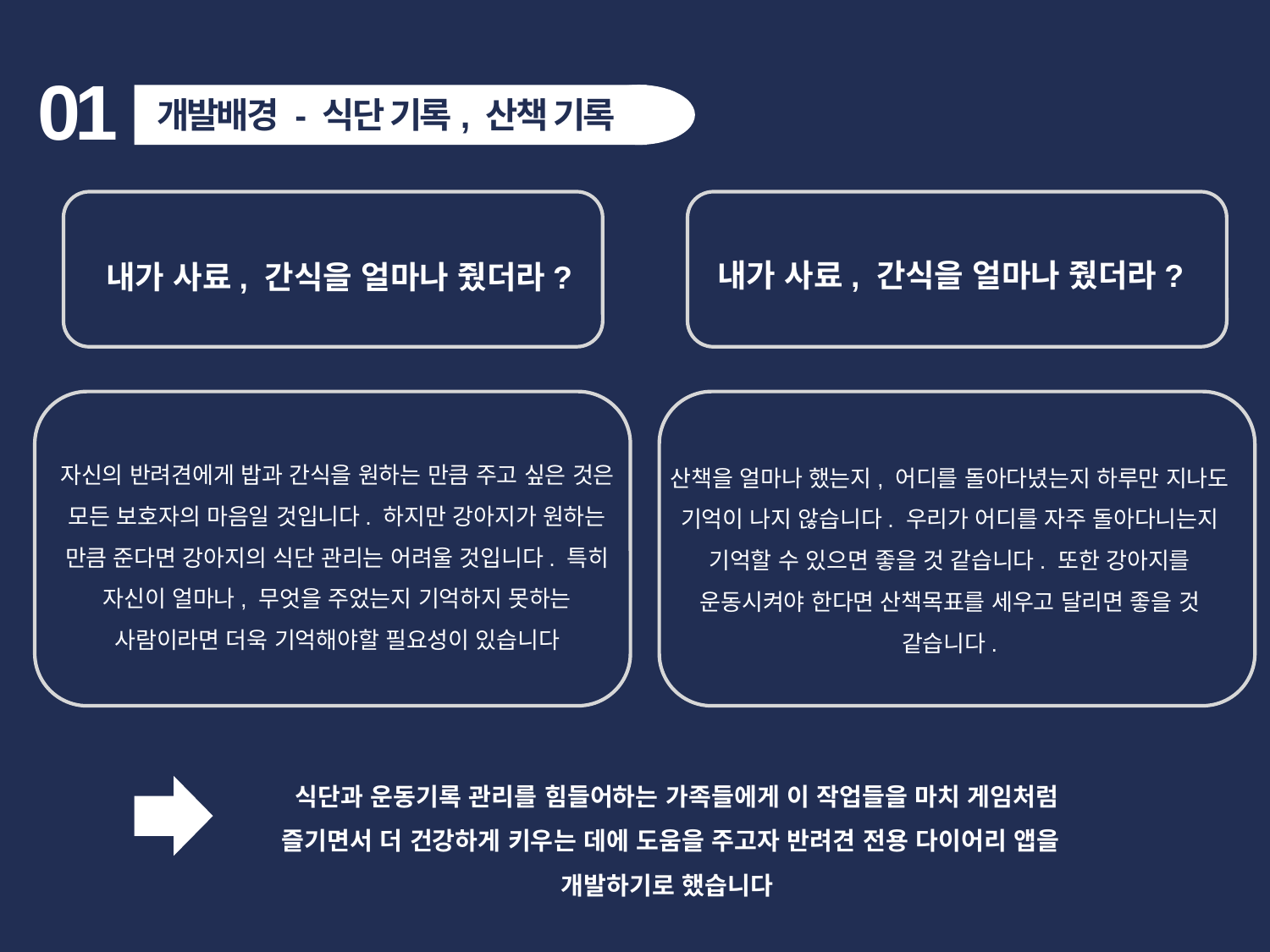

01

개발배경 - 식단 기록, 산책 기록

 내가 사료, 간식을 얼마나 줬더라?
 내가 사료, 간식을 얼마나 줬더라?

자신의 반려견에게 밥과 간식을 원하는 만큼 주고 싶은 것은 모든 보호자의 마음일 것입니다. 하지만 강아지가 원하는 만큼 준다면 강아지의 식단 관리는 어려울 것입니다. 특히 자신이 얼마나, 무엇을 주었는지 기억하지 못하는 사람이라면 더욱 기억해야할 필요성이 있습니다
산책을 얼마나 했는지, 어디를 돌아다녔는지 하루만 지나도 기억이 나지 않습니다. 우리가 어디를 자주 돌아다니는지 기억할 수 있으면 좋을 것 같습니다. 또한 강아지를 운동시켜야 한다면 산책목표를 세우고 달리면 좋을 것 같습니다.
 식단과 운동기록 관리를 힘들어하는 가족들에게 이 작업들을 마치 게임처럼 즐기면서 더 건강하게 키우는 데에 도움을 주고자 반려견 전용 다이어리 앱을 개발하기로 했습니다